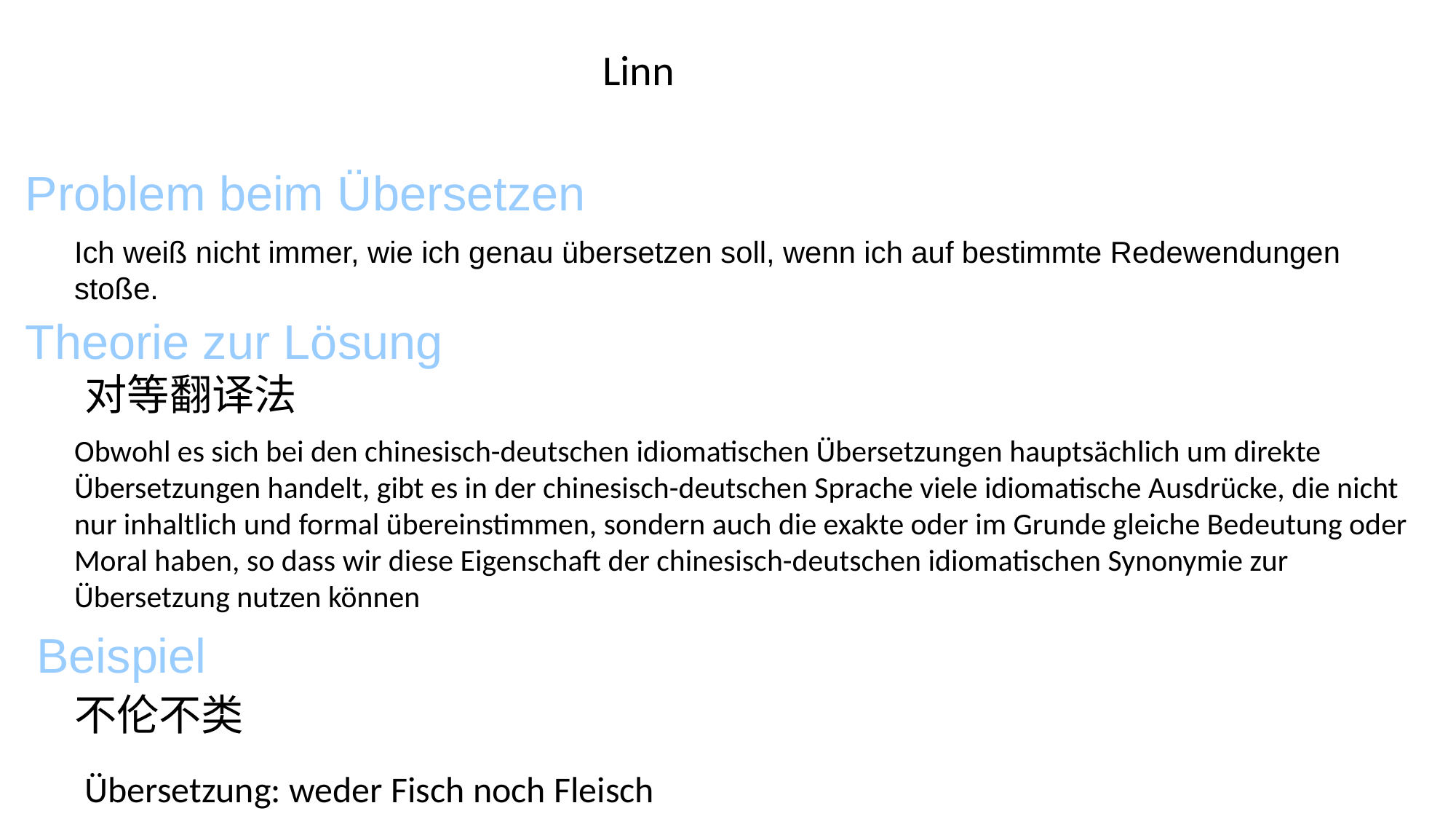

Linn
Problem beim Übersetzen
Ich weiß nicht immer, wie ich genau übersetzen soll, wenn ich auf bestimmte Redewendungen stoße.
Theorie zur Lösung
对等翻译法
Obwohl es sich bei den chinesisch-deutschen idiomatischen Übersetzungen hauptsächlich um direkte Übersetzungen handelt, gibt es in der chinesisch-deutschen Sprache viele idiomatische Ausdrücke, die nicht nur inhaltlich und formal übereinstimmen, sondern auch die exakte oder im Grunde gleiche Bedeutung oder Moral haben, so dass wir diese Eigenschaft der chinesisch-deutschen idiomatischen Synonymie zur Übersetzung nutzen können
Beispiel
不伦不类
Übersetzung: weder Fisch noch Fleisch